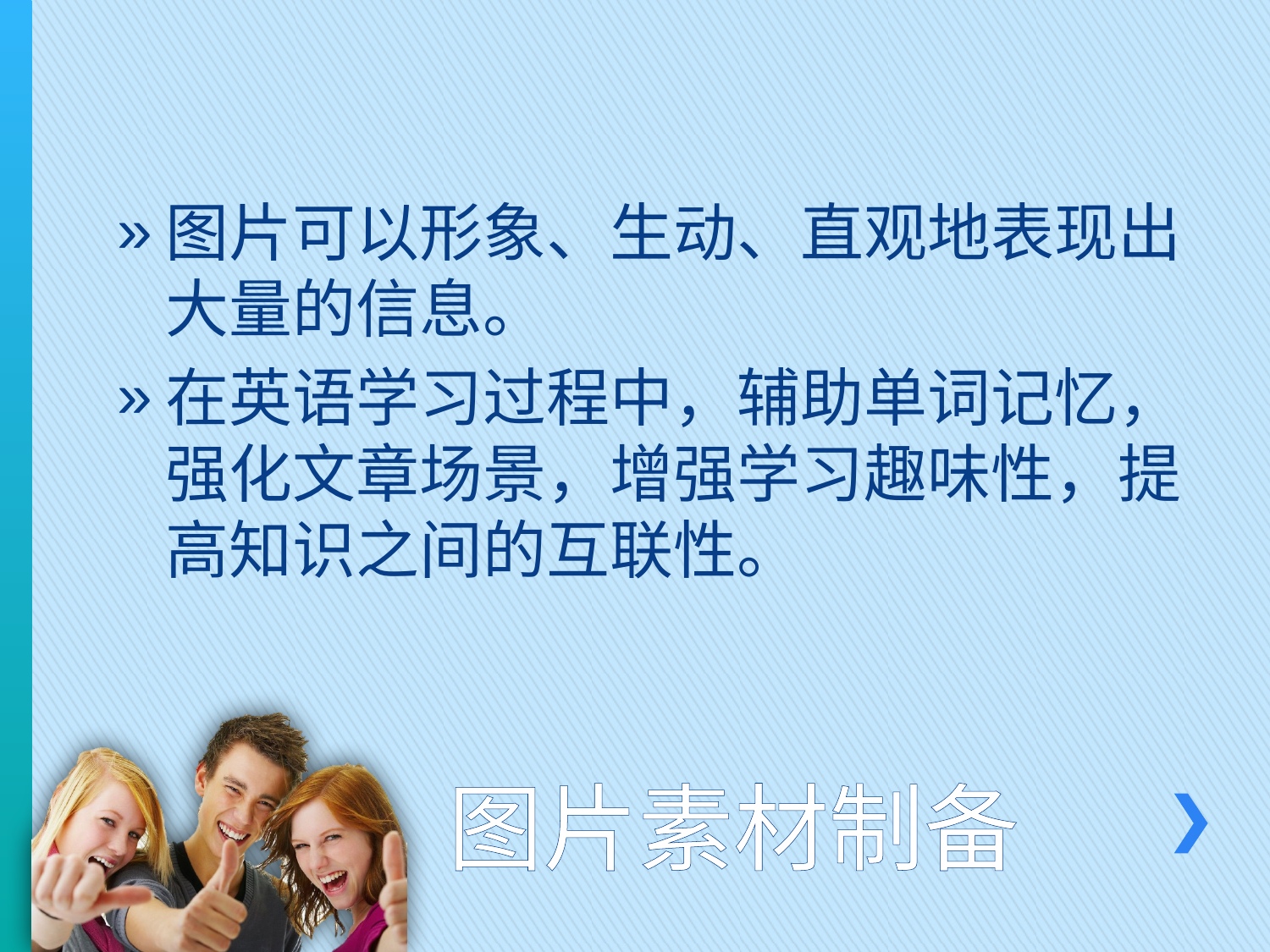

图片可以形象、生动、直观地表现出大量的信息。
在英语学习过程中，辅助单词记忆，强化文章场景，增强学习趣味性，提高知识之间的互联性。
# 图片素材制备